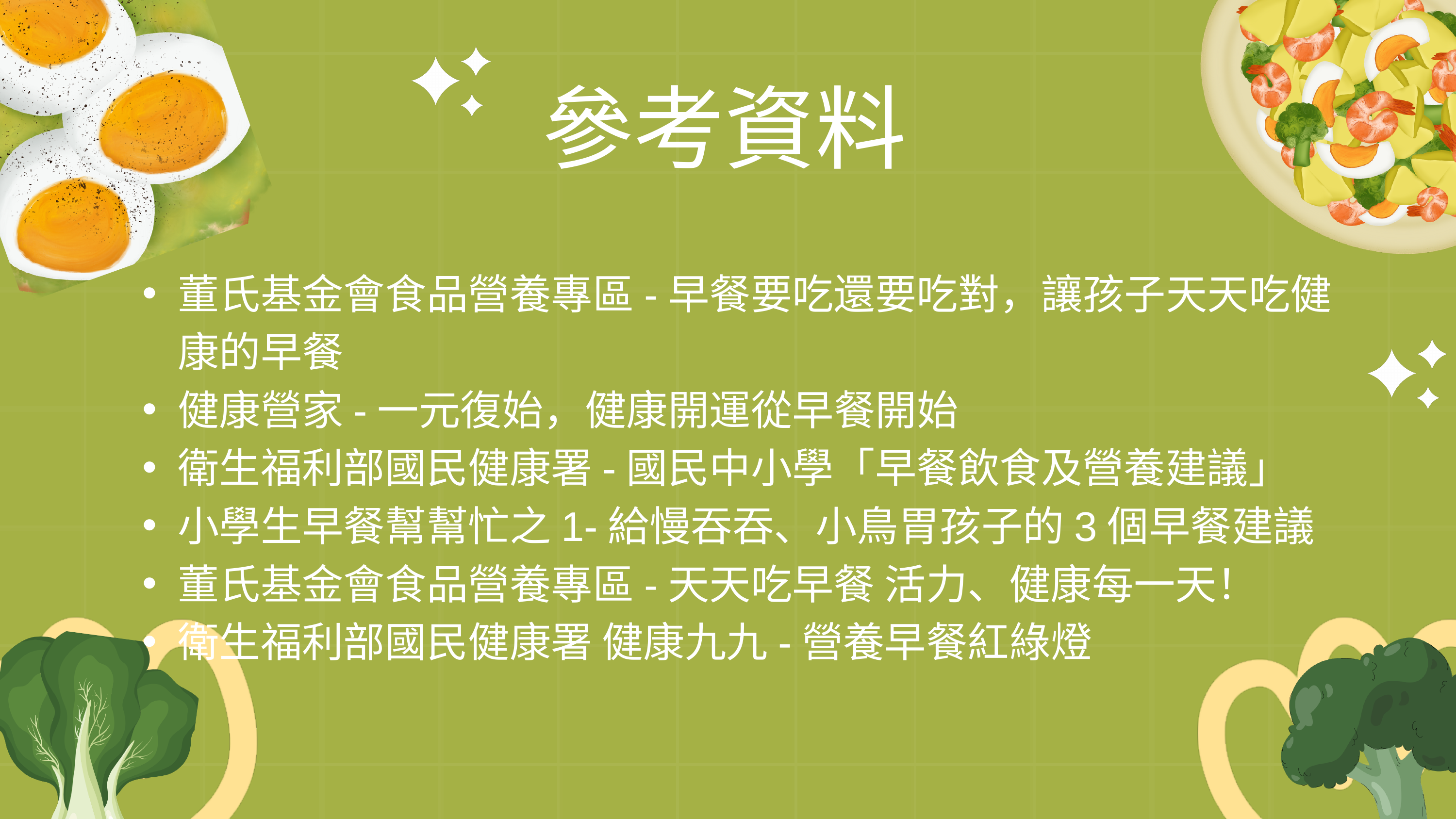

參考資料
董氏基金會食品營養專區-早餐要吃還要吃對，讓孩子天天吃健康的早餐
健康營家-一元復始，健康開運從早餐開始
衛生福利部國民健康署-國民中小學「早餐飲食及營養建議」
小學生早餐幫幫忙之1-給慢吞吞、小鳥胃孩子的3個早餐建議
董氏基金會食品營養專區-天天吃早餐 活力、健康每一天！
衛生福利部國民健康署 健康九九-營養早餐紅綠燈